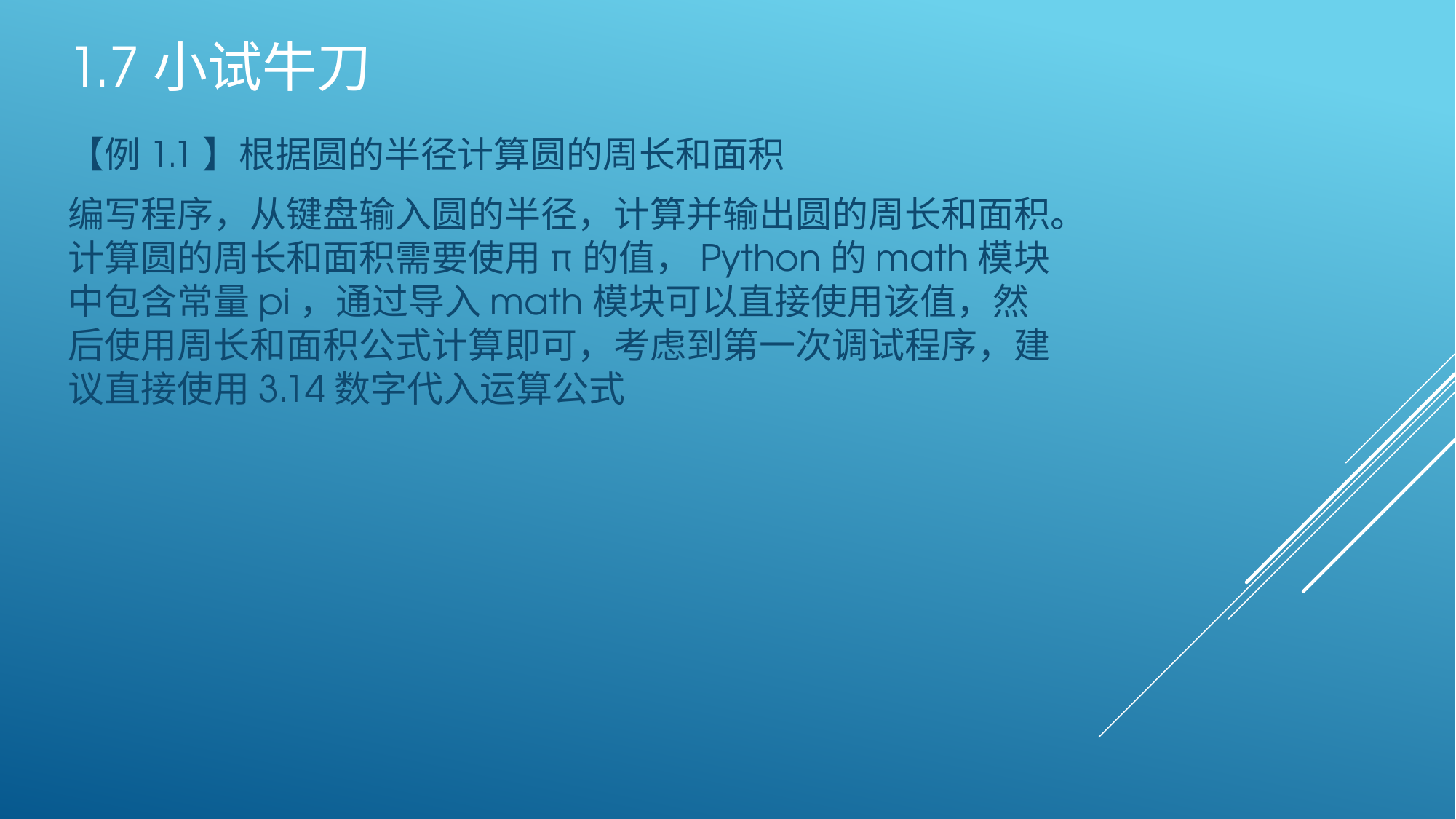

# 1.7小试牛刀
【例1.1】根据圆的半径计算圆的周长和面积
编写程序，从键盘输入圆的半径，计算并输出圆的周长和面积。计算圆的周长和面积需要使用π的值，Python的math模块中包含常量pi，通过导入math模块可以直接使用该值，然后使用周长和面积公式计算即可，考虑到第一次调试程序，建议直接使用3.14数字代入运算公式